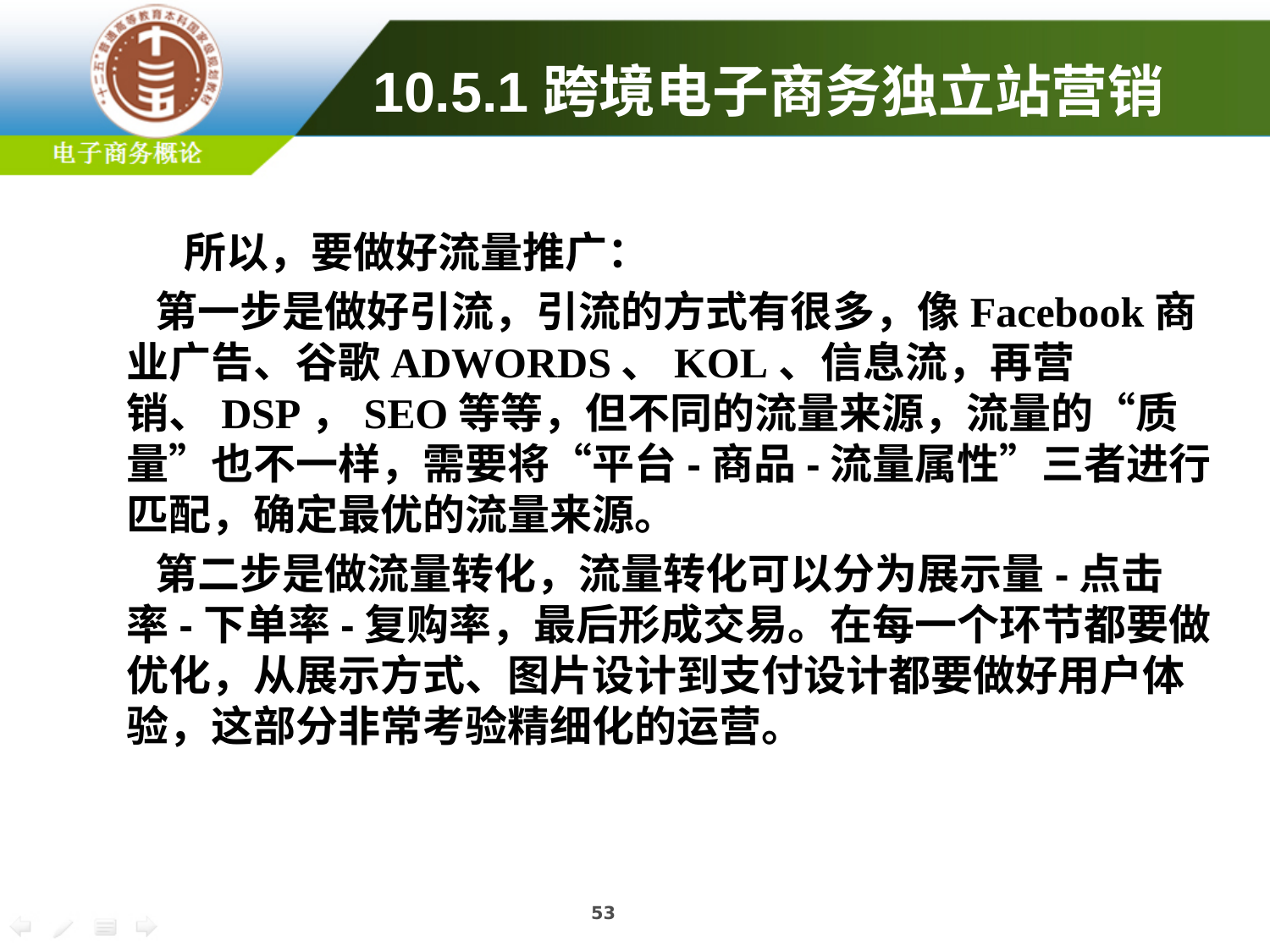

10.5.1跨境电子商务独立站营销
          所以，要做好流量推广：
       第一步是做好引流，引流的方式有很多，像Facebook商业广告、谷歌ADWORDS、KOL、信息流，再营销、DSP，SEO等等，但不同的流量来源，流量的“质量”也不一样，需要将“平台-商品-流量属性”三者进行匹配，确定最优的流量来源。
       第二步是做流量转化，流量转化可以分为展示量-点击率-下单率-复购率，最后形成交易。在每一个环节都要做优化，从展示方式、图片设计到支付设计都要做好用户体验，这部分非常考验精细化的运营。

53